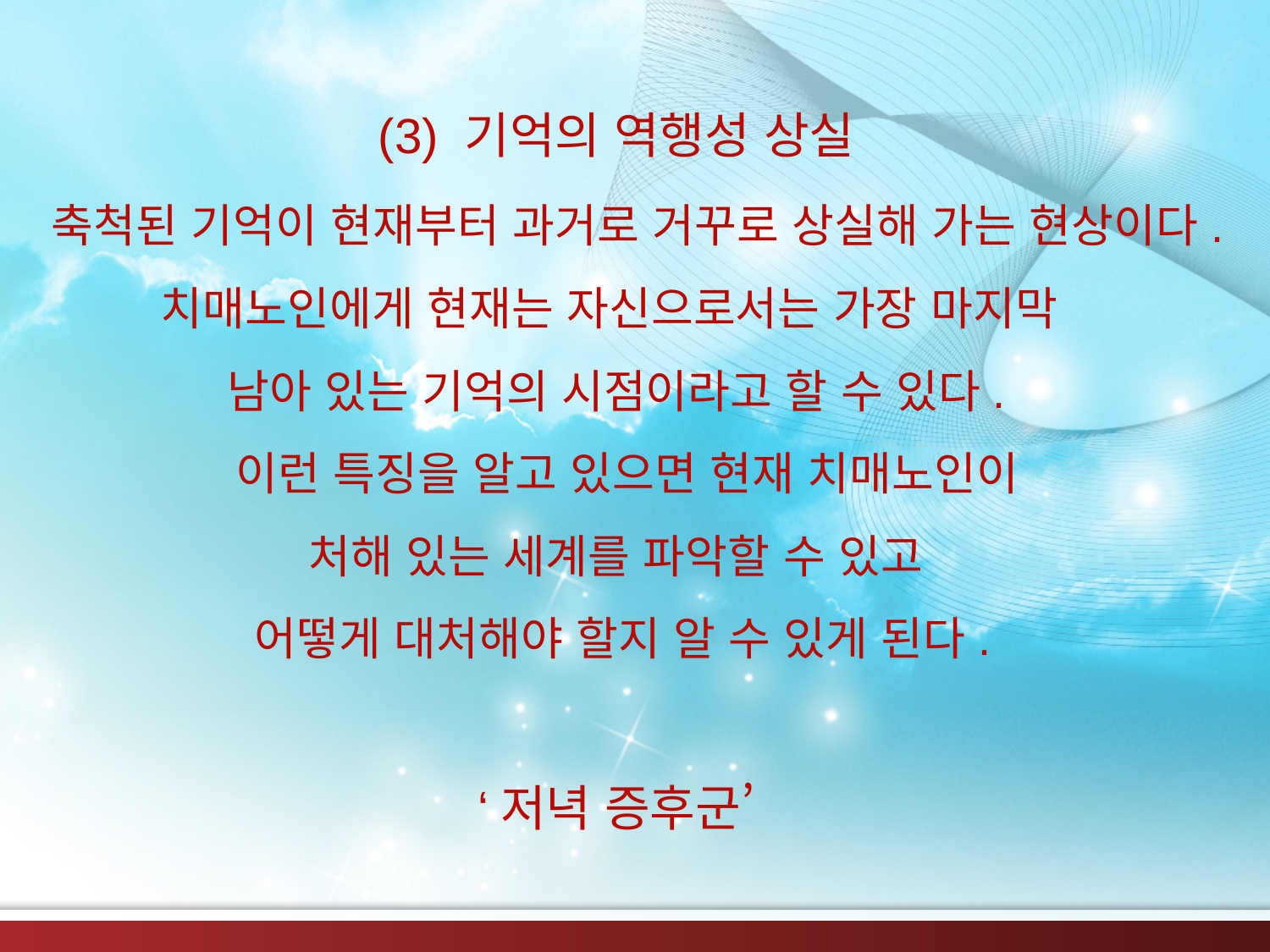

# (3) 기억의 역행성 상실 축척된 기억이 현재부터 과거로 거꾸로 상실해 가는 현상이다. 치매노인에게 현재는 자신으로서는 가장 마지막 남아 있는 기억의 시점이라고 할 수 있다. 이런 특징을 알고 있으면 현재 치매노인이 처해 있는 세계를 파악할 수 있고 어떻게 대처해야 할지 알 수 있게 된다. ‘저녁 증후군’